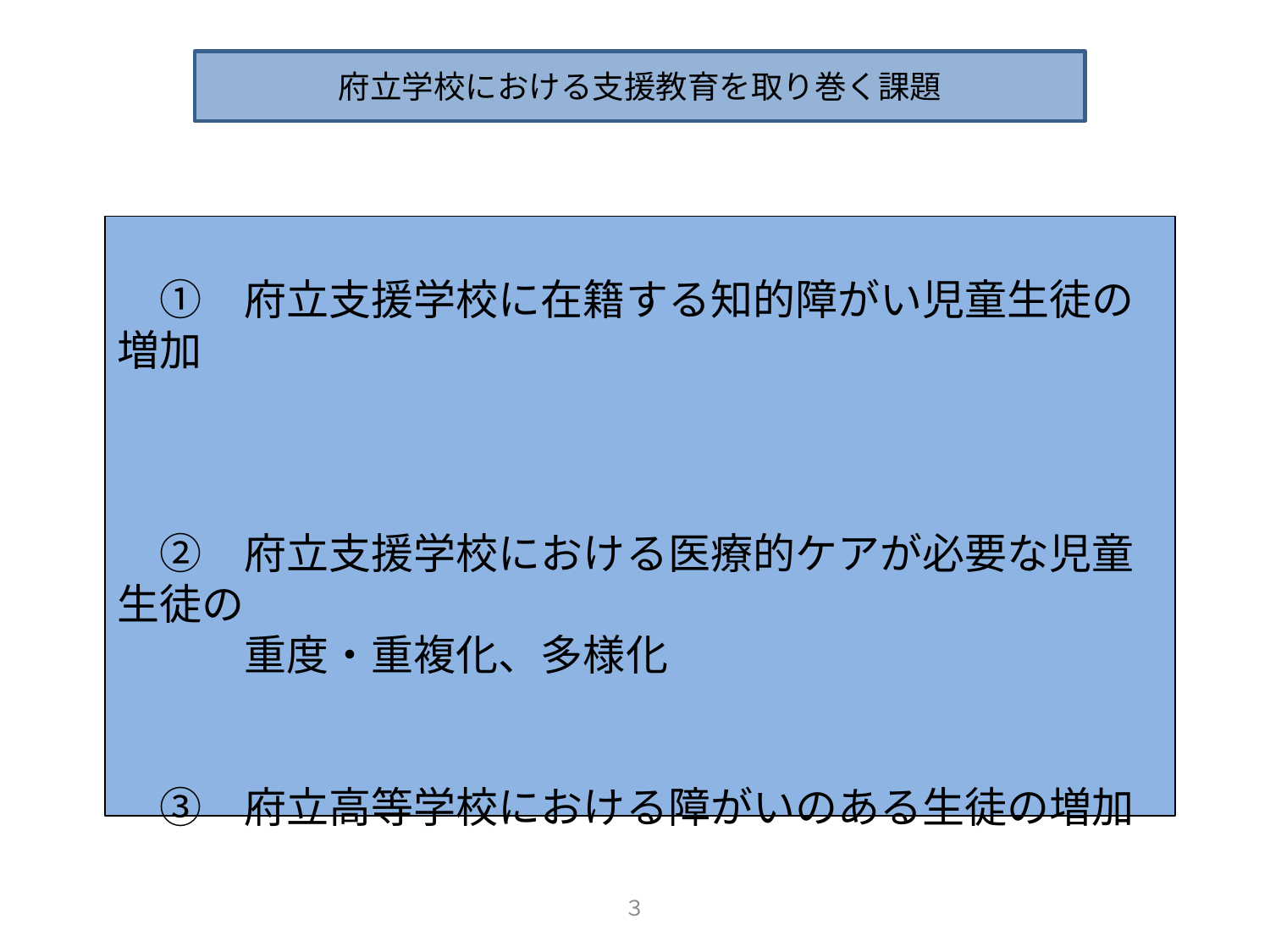

府立学校における支援教育を取り巻く課題

　①　府立支援学校に在籍する知的障がい児童生徒の増加

　②　府立支援学校における医療的ケアが必要な児童生徒の
　　　重度・重複化、多様化

　③　府立高等学校における障がいのある生徒の増加
３